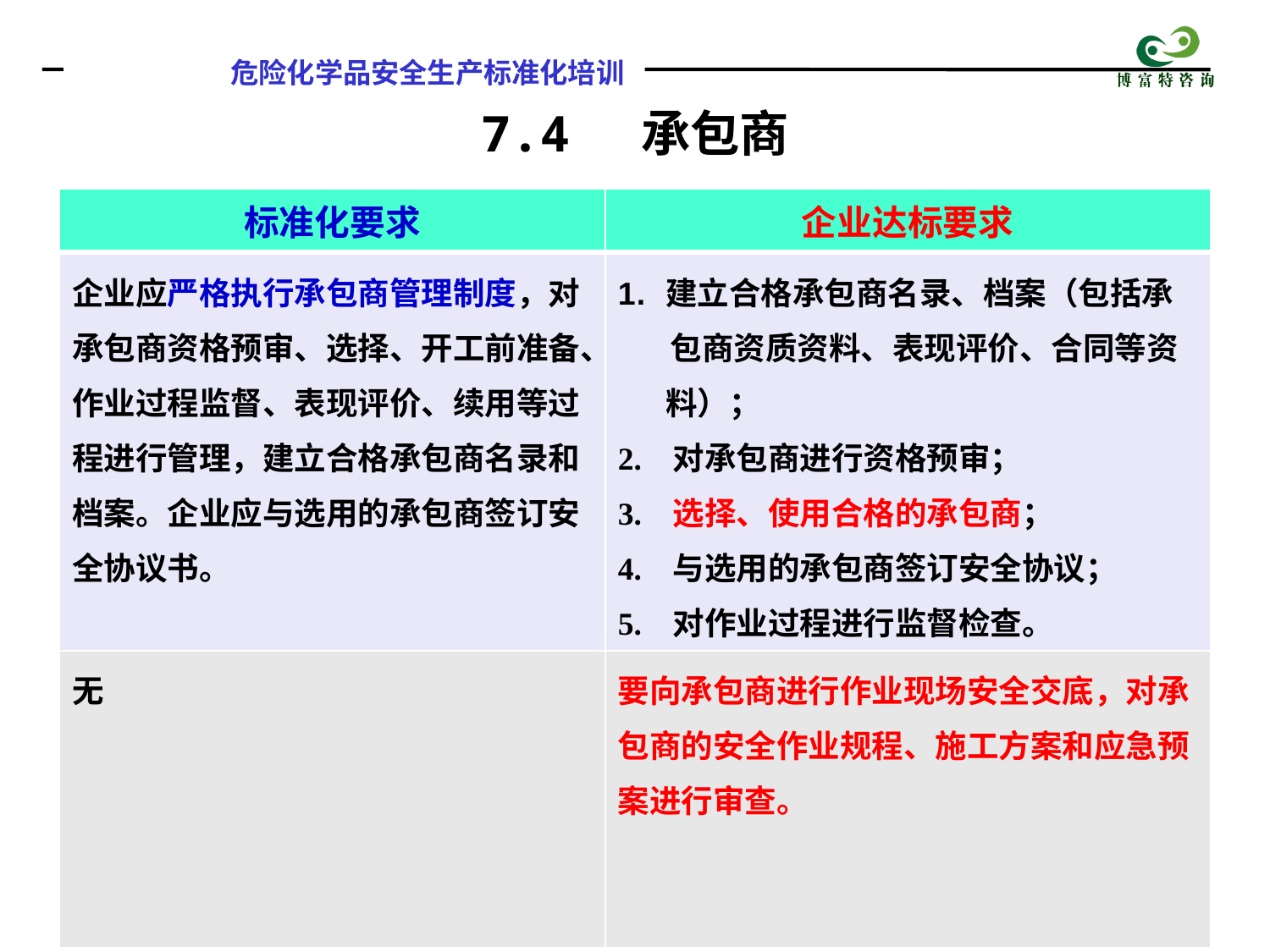

7.4  承包商
| 标准化要求 | 企业达标要求 |
| --- | --- |
| 企业应严格执行承包商管理制度，对承包商资格预审、选择、开工前准备、作业过程监督、表现评价、续用等过程进行管理，建立合格承包商名录和档案。企业应与选用的承包商签订安全协议书。 | 建立合格承包商名录、档案（包括承 包商资质资料、表现评价、合同等资料）； 2. 对承包商进行资格预审； 3. 选择、使用合格的承包商； 4. 与选用的承包商签订安全协议； 5. 对作业过程进行监督检查。 |
| 无 | 要向承包商进行作业现场安全交底，对承包商的安全作业规程、施工方案和应急预案进行审查。 |